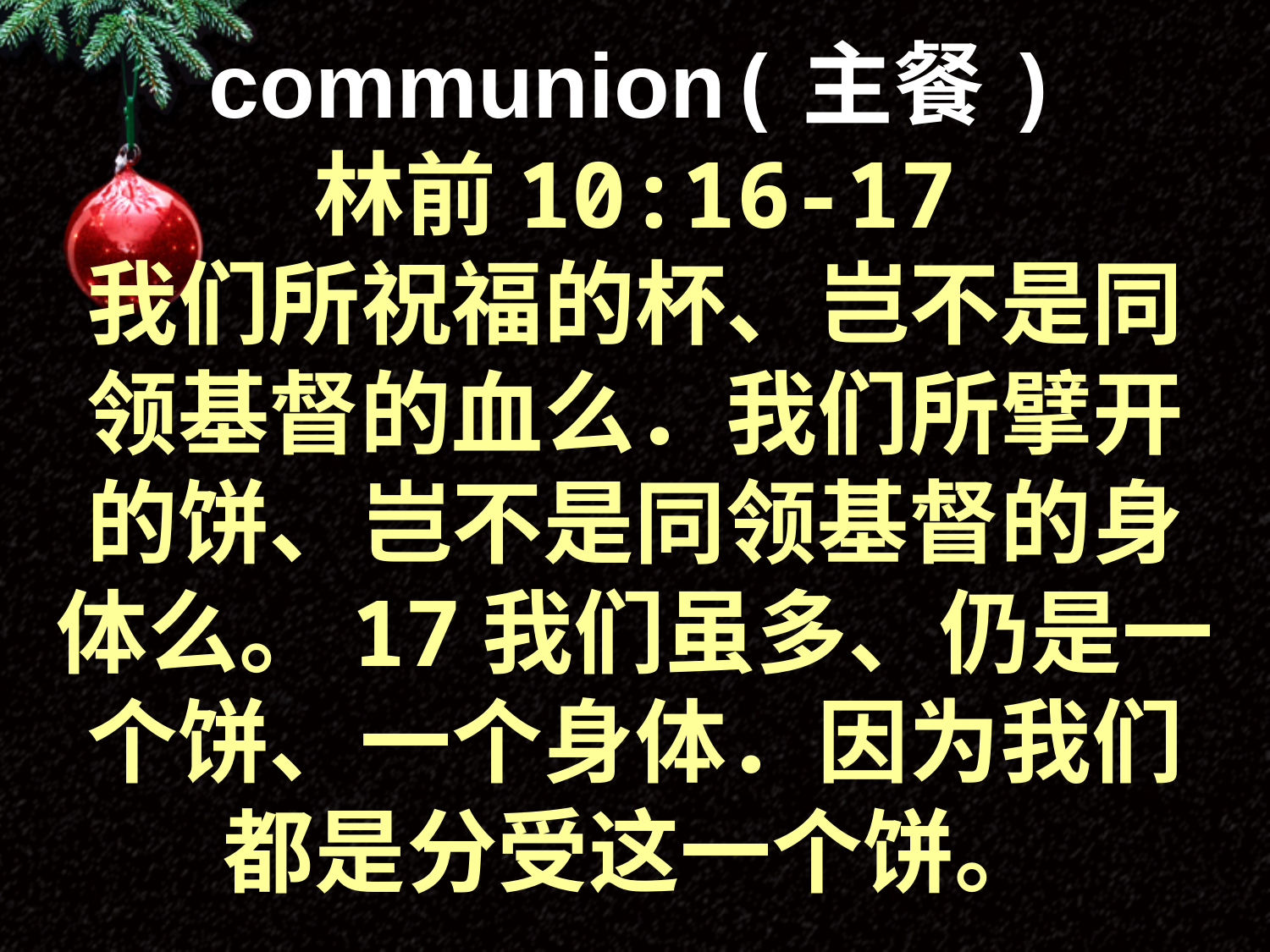

communion(主餐)
林前10:16-17
我们所祝福的杯、岂不是同领基督的血么．我们所擘开的饼、岂不是同领基督的身体么。17我们虽多、仍是一个饼、一个身体．因为我们都是分受这一个饼。